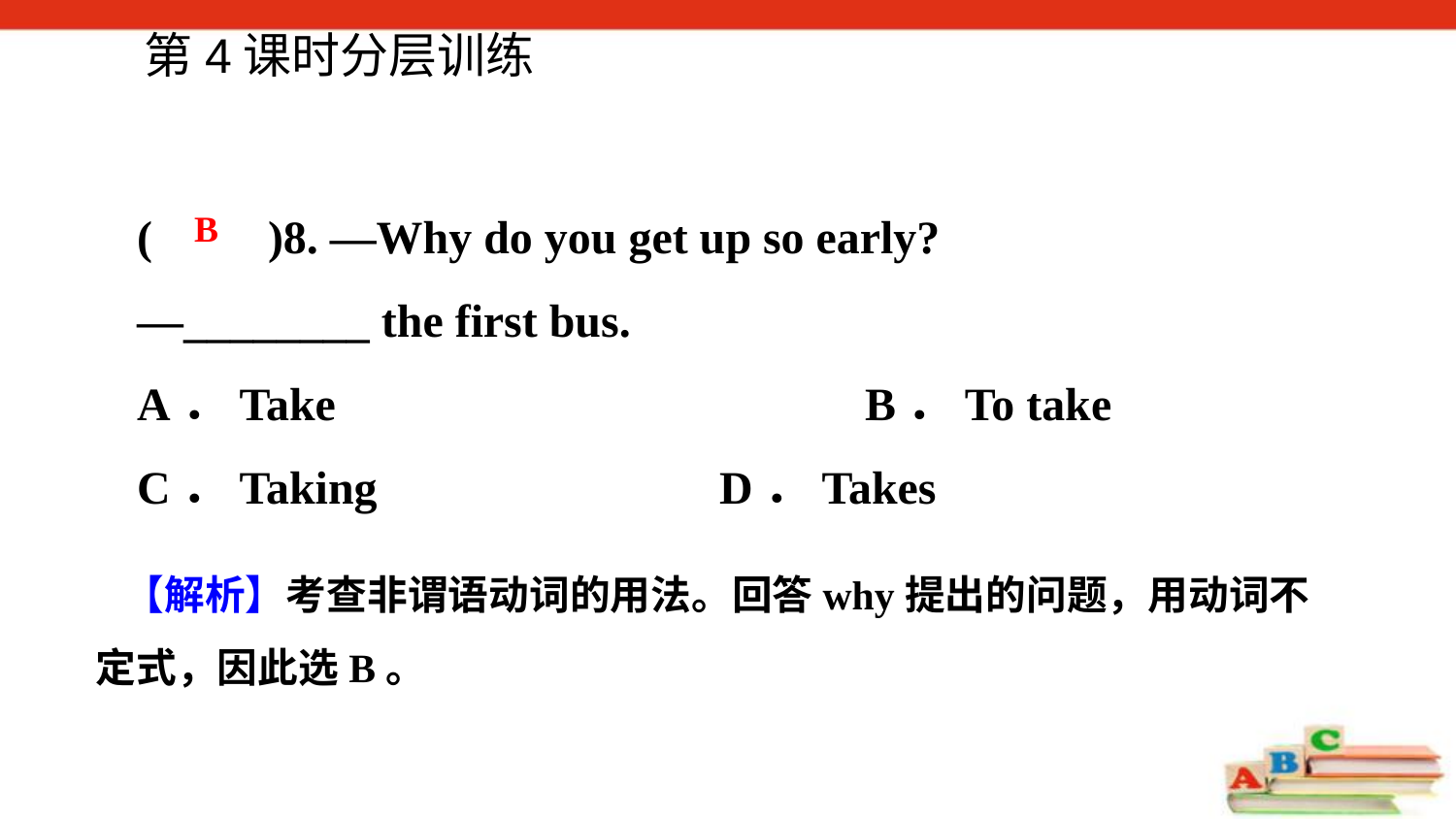

第4课时分层训练
(　　)8. —Why do you get up so early?
—________ the first bus.
A．Take  				B．To take
C．Taking  			D．Takes
B
  【解析】考查非谓语动词的用法。回答why提出的问题，用动词不定式，因此选B。